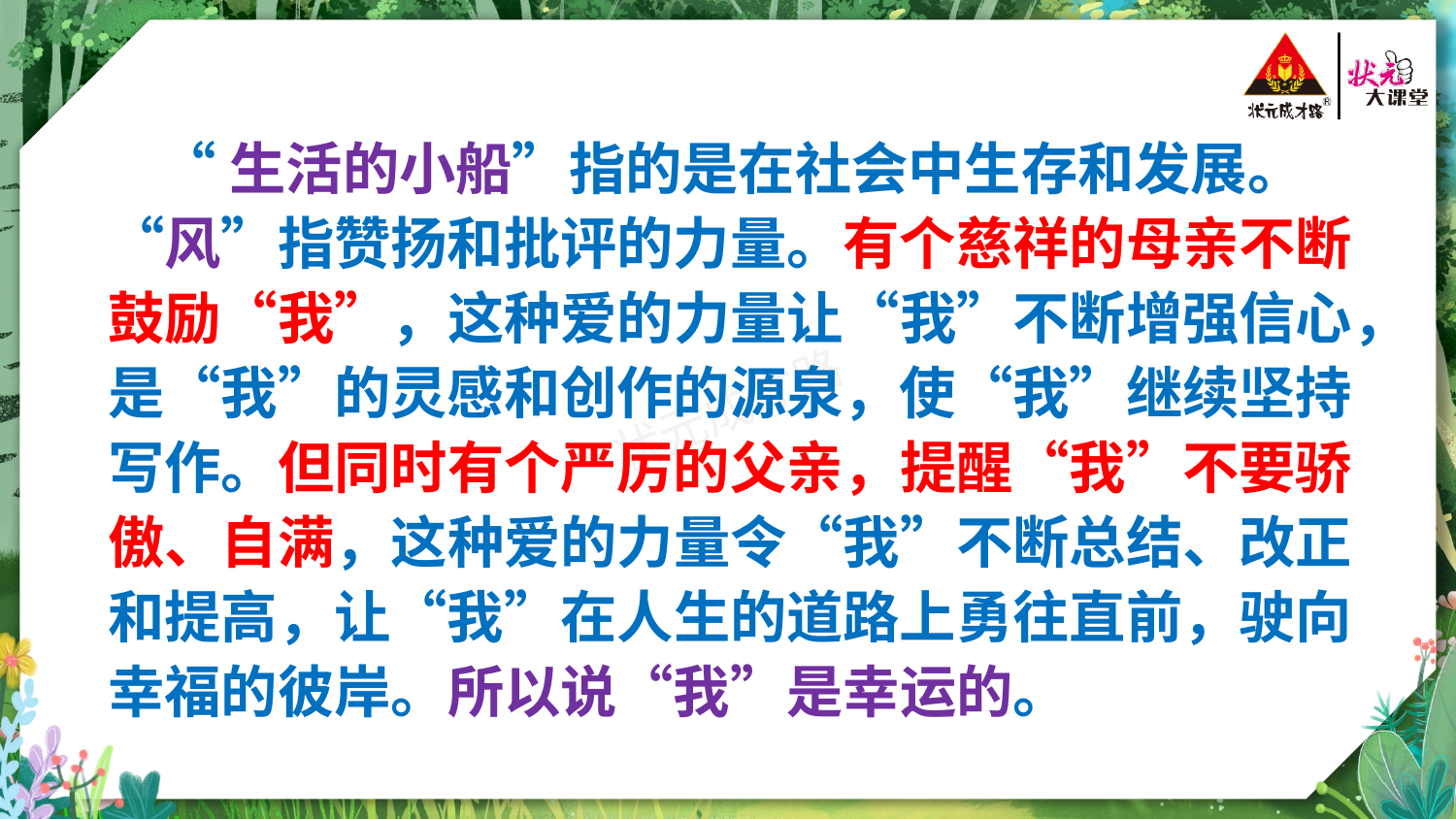

“生活的小船”指的是在社会中生存和发展。“风”指赞扬和批评的力量。有个慈祥的母亲不断鼓励“我”，这种爱的力量让“我”不断增强信心，是“我”的灵感和创作的源泉，使“我”继续坚持写作。但同时有个严厉的父亲，提醒“我”不要骄傲、自满，这种爱的力量令“我”不断总结、改正和提高，让“我”在人生的道路上勇往直前，驶向幸福的彼岸。所以说“我”是幸运的。